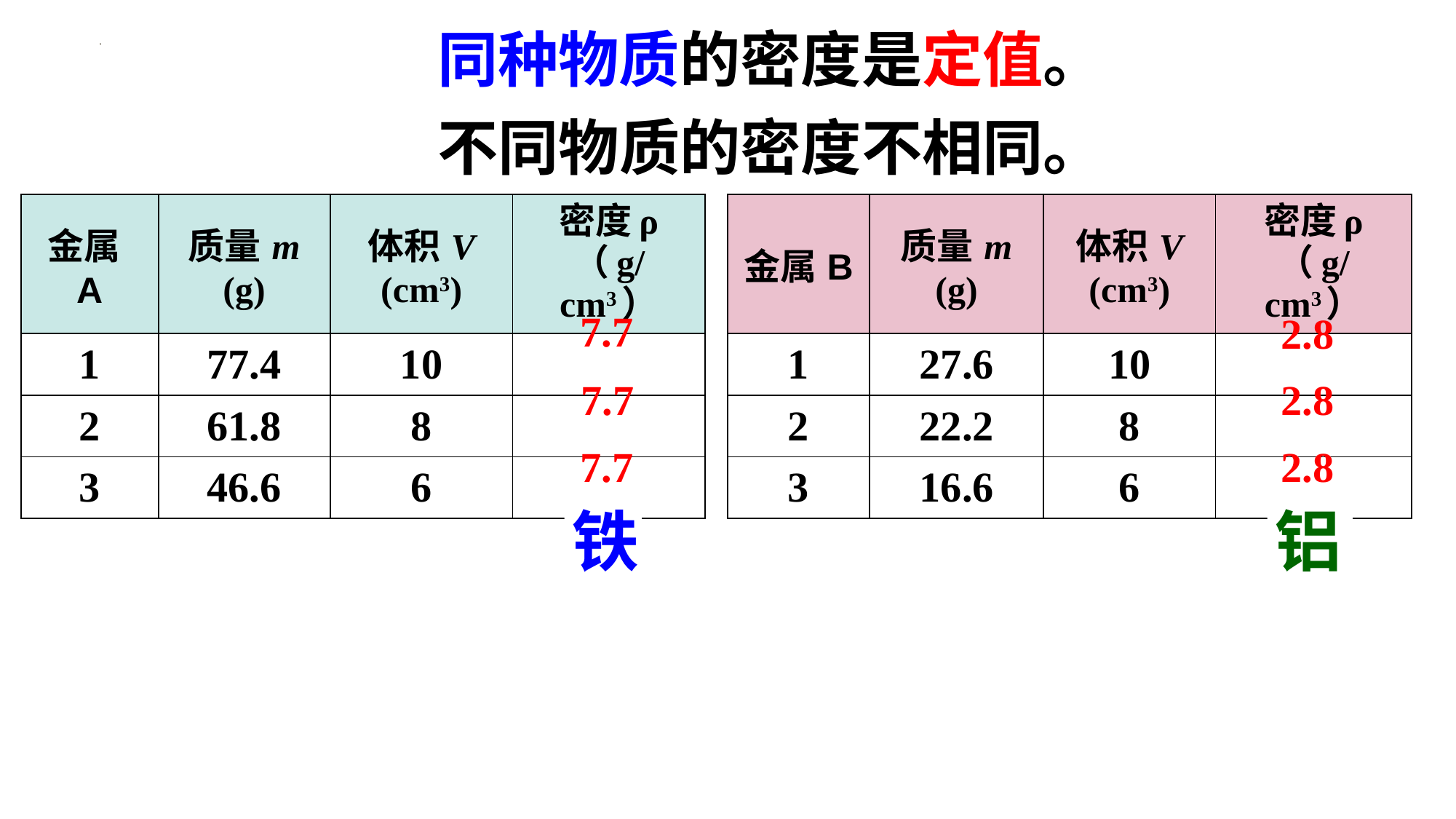

同种物质的密度是定值。
不同物质的密度不相同。
| 金属A | 质量m (g) | 体积V (cm3) | 密度ρ （g/cm3） |
| --- | --- | --- | --- |
| 1 | 77.4 | 10 |  |
| 2 | 61.8 | 8 |  |
| 3 | 46.6 | 6 |  |
| 金属B | 质量m (g) | 体积V (cm3) | 密度ρ （g/cm3） |
| --- | --- | --- | --- |
| 1 | 27.6 | 10 |  |
| 2 | 22.2 | 8 |  |
| 3 | 16.6 | 6 |  |
7.7
2.8
7.7
2.8
7.7
2.8
铁
铝